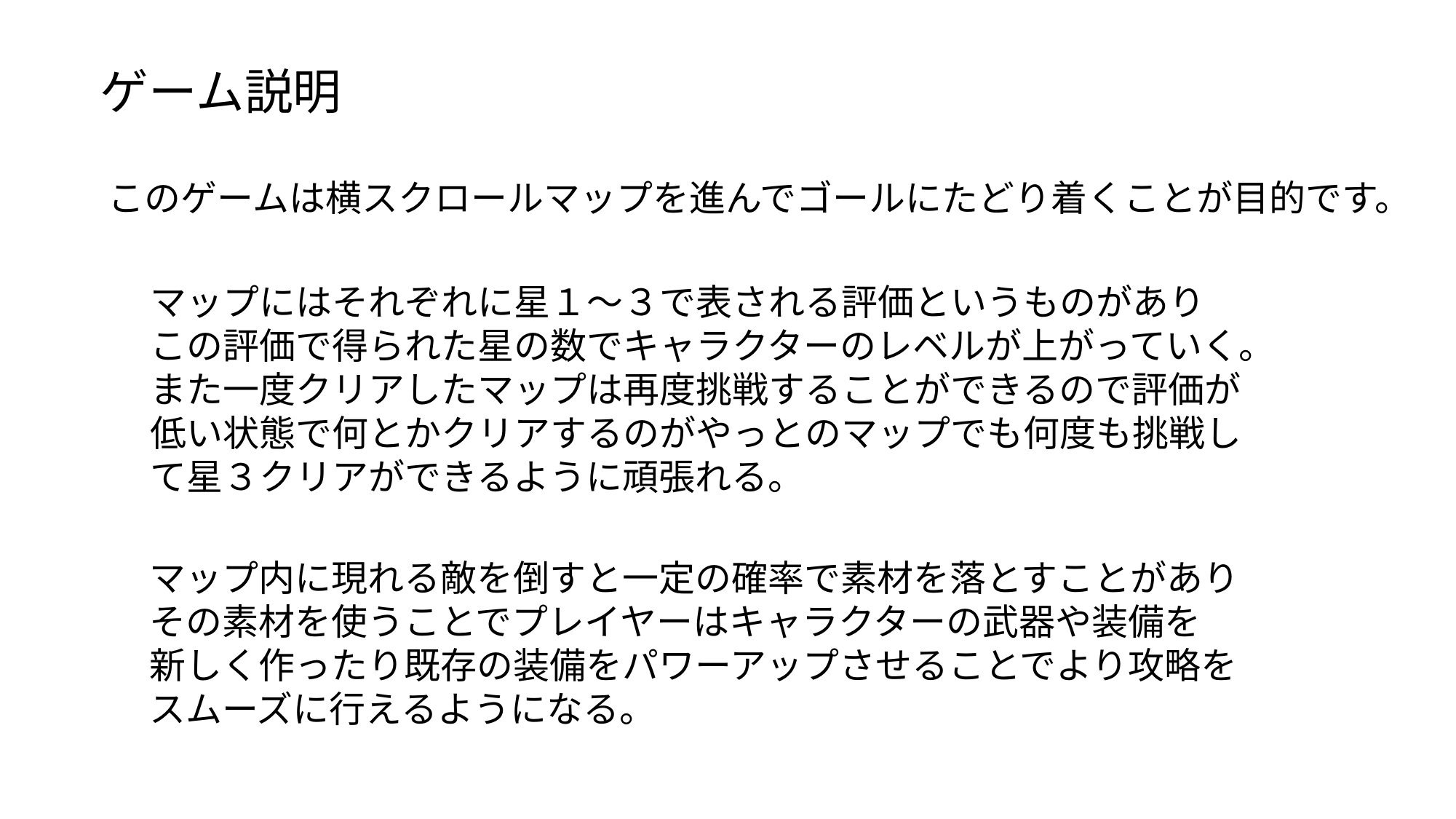

ゲーム説明
このゲームは横スクロールマップを進んでゴールにたどり着くことが目的です。
マップにはそれぞれに星１～３で表される評価というものがあり
この評価で得られた星の数でキャラクターのレベルが上がっていく。
また一度クリアしたマップは再度挑戦することができるので評価が
低い状態で何とかクリアするのがやっとのマップでも何度も挑戦し
て星３クリアができるように頑張れる。
マップ内に現れる敵を倒すと一定の確率で素材を落とすことがあり
その素材を使うことでプレイヤーはキャラクターの武器や装備を
新しく作ったり既存の装備をパワーアップさせることでより攻略を
スムーズに行えるようになる。